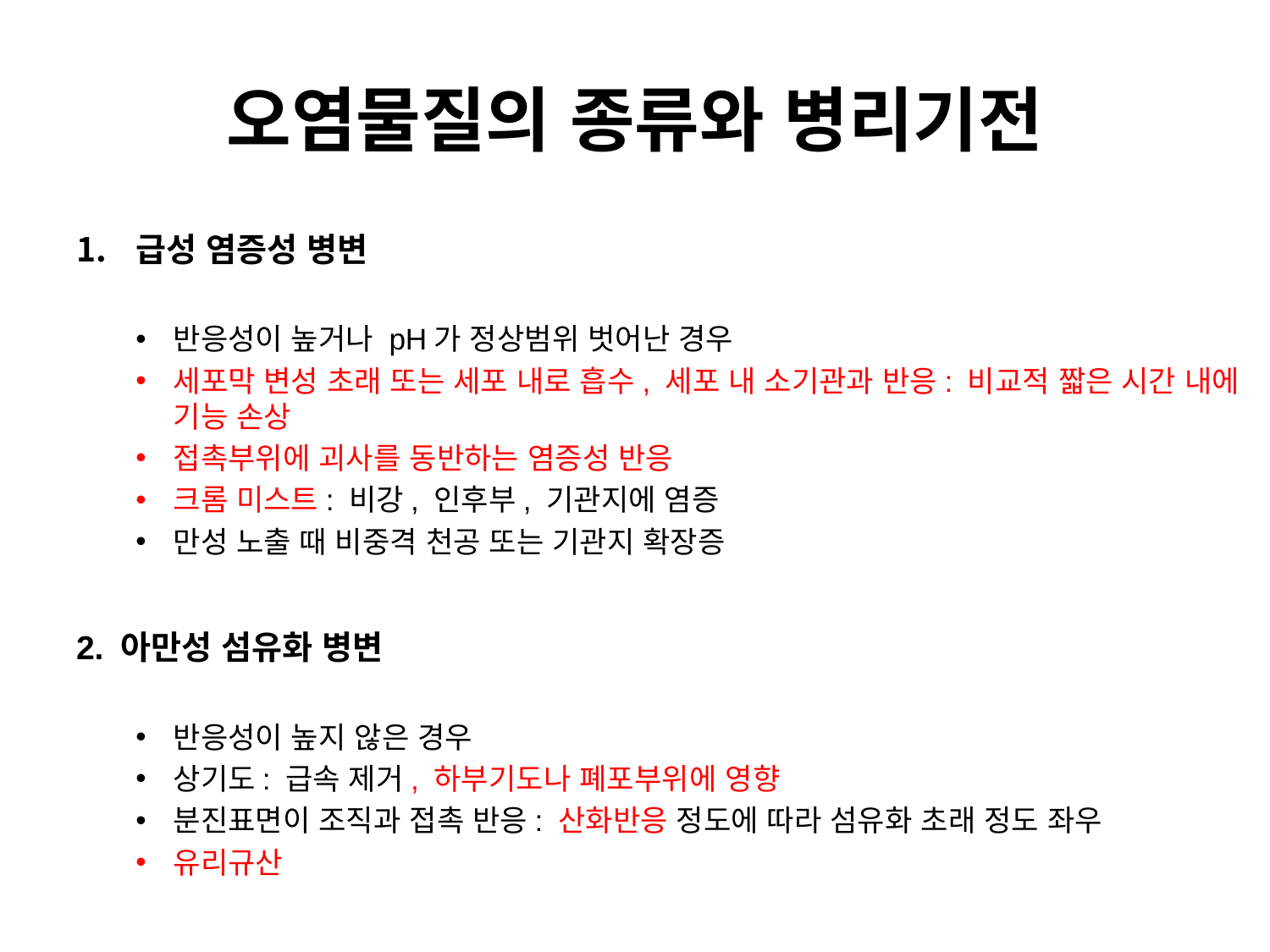

# 오염물질의 종류와 병리기전
급성 염증성 병변

반응성이 높거나 pH가 정상범위 벗어난 경우
세포막 변성 초래 또는 세포 내로 흡수, 세포 내 소기관과 반응: 비교적 짧은 시간 내에 기능 손상
접촉부위에 괴사를 동반하는 염증성 반응
크롬 미스트: 비강, 인후부, 기관지에 염증
만성 노출 때 비중격 천공 또는 기관지 확장증

2. 아만성 섬유화 병변

반응성이 높지 않은 경우
상기도: 급속 제거, 하부기도나 폐포부위에 영향
분진표면이 조직과 접촉 반응: 산화반응 정도에 따라 섬유화 초래 정도 좌우
유리규산